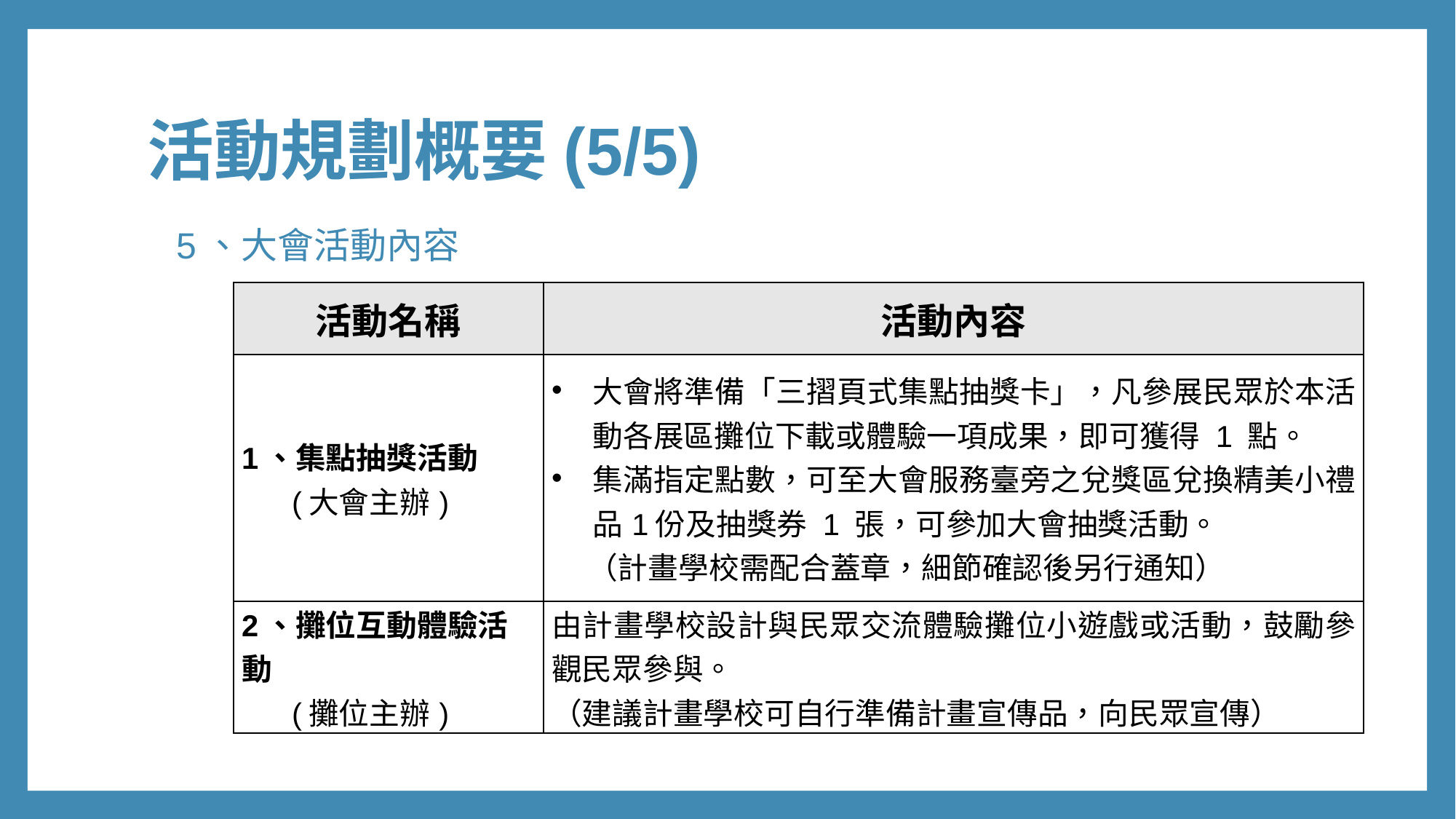

# 活動規劃概要(5/5)
5、大會活動內容

| 活動名稱 | 活動內容 |
| --- | --- |
| 1、集點抽獎活動 (大會主辦) | 大會將準備「三摺頁式集點抽獎卡」，凡參展民眾於本活動各展區攤位下載或體驗一項成果，即可獲得 1 點。 集滿指定點數，可至大會服務臺旁之兌獎區兌換精美小禮品1份及抽獎券 1 張，可參加大會抽獎活動。 （計畫學校需配合蓋章，細節確認後另行通知） |
| 2、攤位互動體驗活動 (攤位主辦) | 由計畫學校設計與民眾交流體驗攤位小遊戲或活動，鼓勵參觀民眾參與。 （建議計畫學校可自行準備計畫宣傳品，向民眾宣傳） |